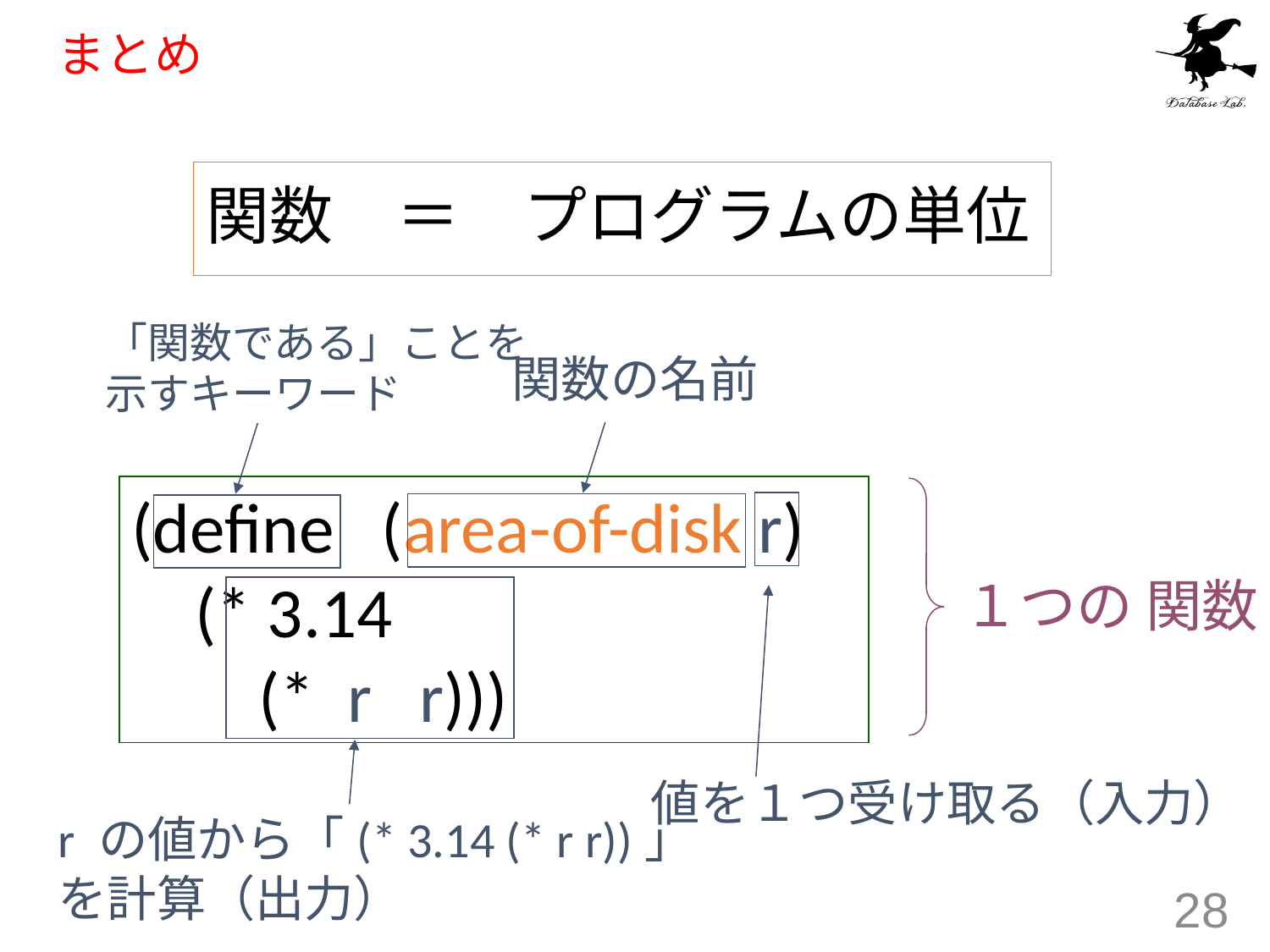

# まとめ
関数　＝　プログラムの単位

「関数である」ことを
示すキーワード
関数の名前

(define   (area-of-disk r)
    (* 3.14
        (*  r   r)))

１つの 関数

値を１つ受け取る（入力）
r の値から「(* 3.14 (* r r))」
を計算（出力）
28